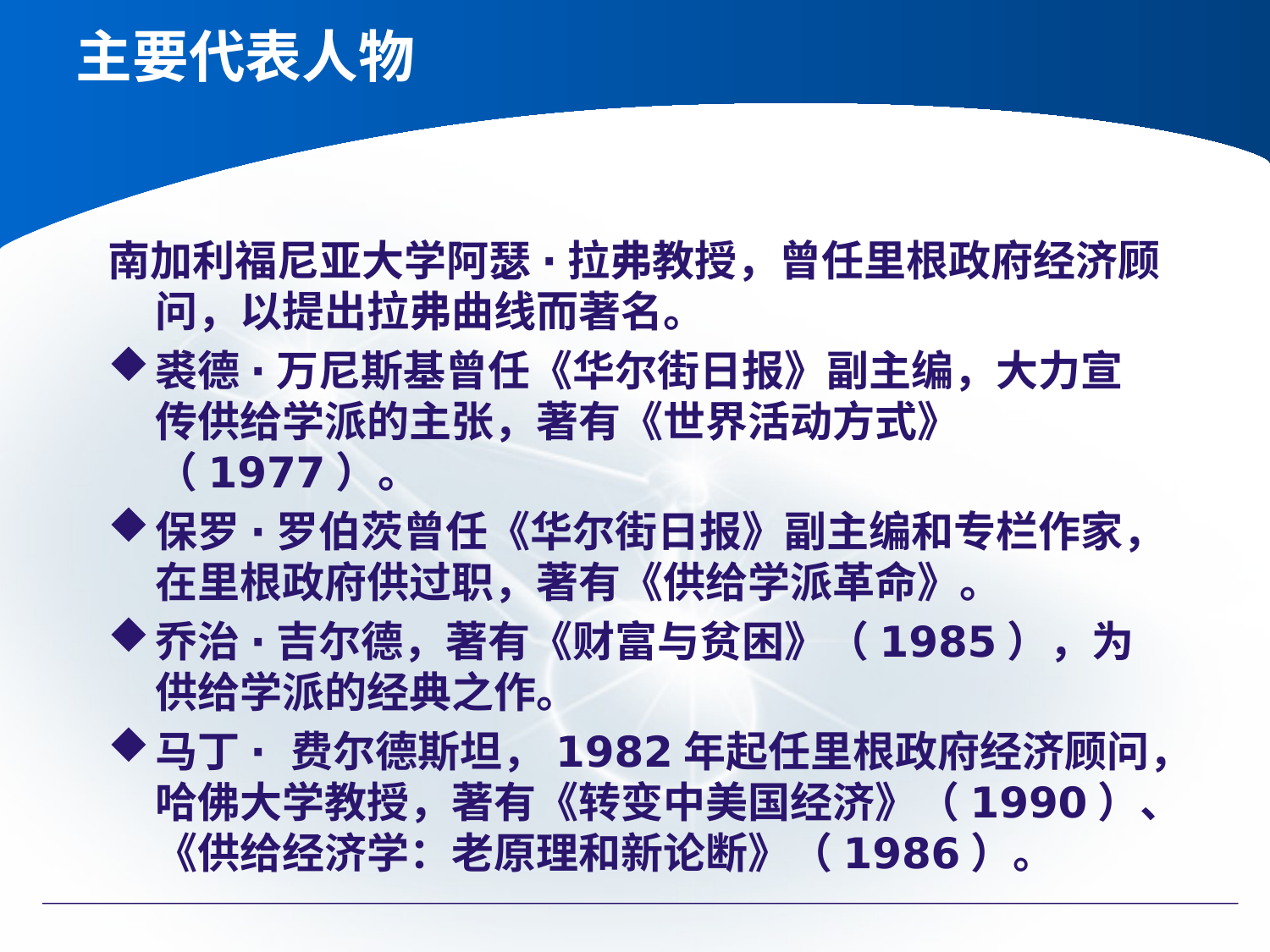

# 主要代表人物
南加利福尼亚大学阿瑟·拉弗教授，曾任里根政府经济顾问，以提出拉弗曲线而著名。
裘德·万尼斯基曾任《华尔街日报》副主编，大力宣传供给学派的主张，著有《世界活动方式》（1977）。
保罗·罗伯茨曾任《华尔街日报》副主编和专栏作家，在里根政府供过职，著有《供给学派革命》。
乔治·吉尔德，著有《财富与贫困》（1985），为供给学派的经典之作。
马丁· 费尔德斯坦，1982年起任里根政府经济顾问，哈佛大学教授，著有《转变中美国经济》（1990）、《供给经济学：老原理和新论断》（1986）。